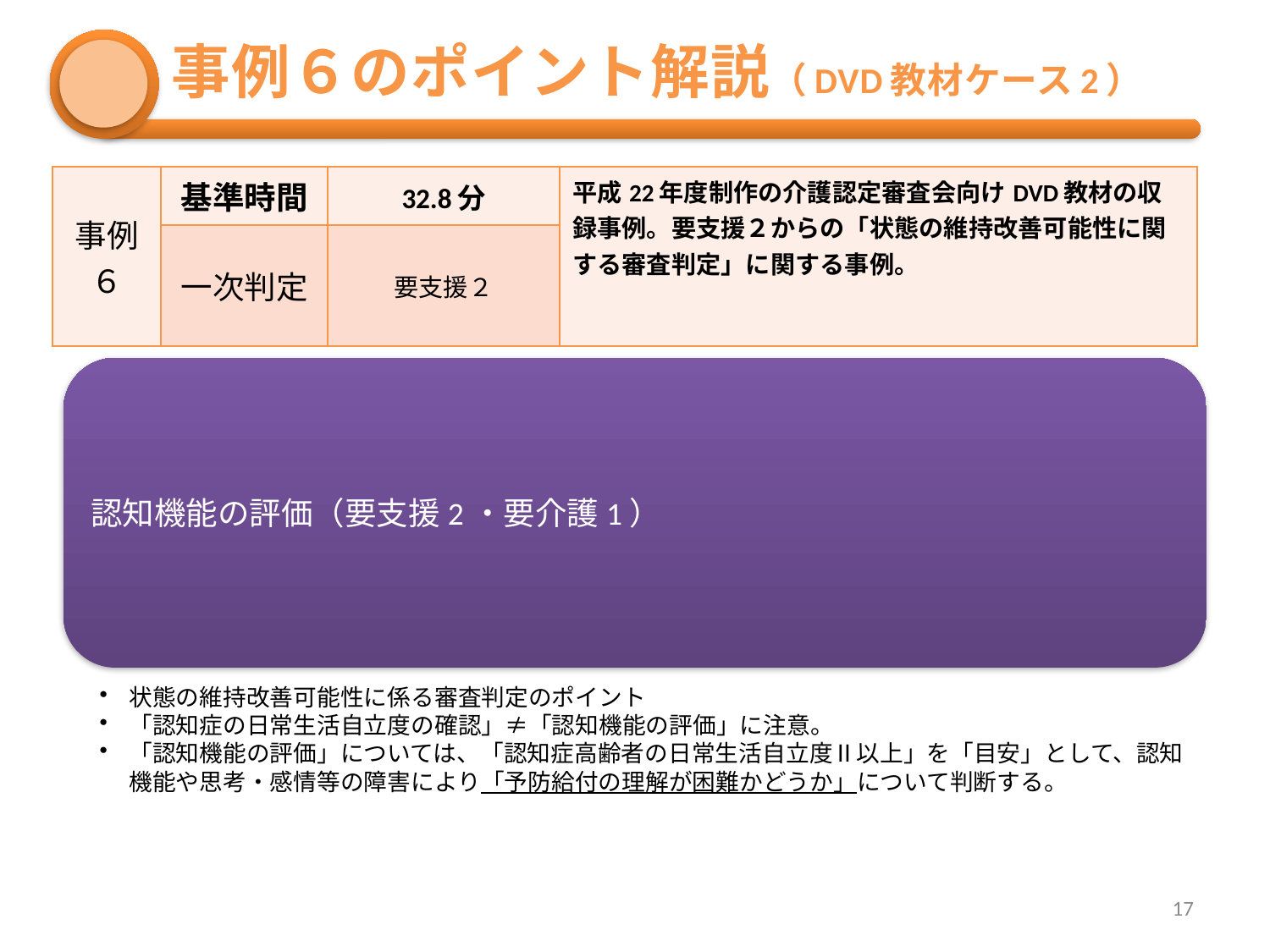

# 事例６のポイント解説（DVD教材ケース2）
| 事例 ６ | 基準時間 | 32.8分 | 平成22年度制作の介護認定審査会向けDVD教材の収録事例。要支援２からの「状態の維持改善可能性に関する審査判定」に関する事例。 |
| --- | --- | --- | --- |
|  | 一次判定 | 要支援２ |  |
認知機能の評価（要支援2・要介護1）
「認知機能の評価」については、「認知症高齢者の日常生活自立度Ⅱ以上」を「目安」として、認知機能や思考・感情等の障害により「予防給付の理解が困難かどうか」について判断する。
「認知症の日常生活自立度の確認」≠「認知機能の評価」に注意。
状態の維持改善可能性に係る審査判定のポイント
17